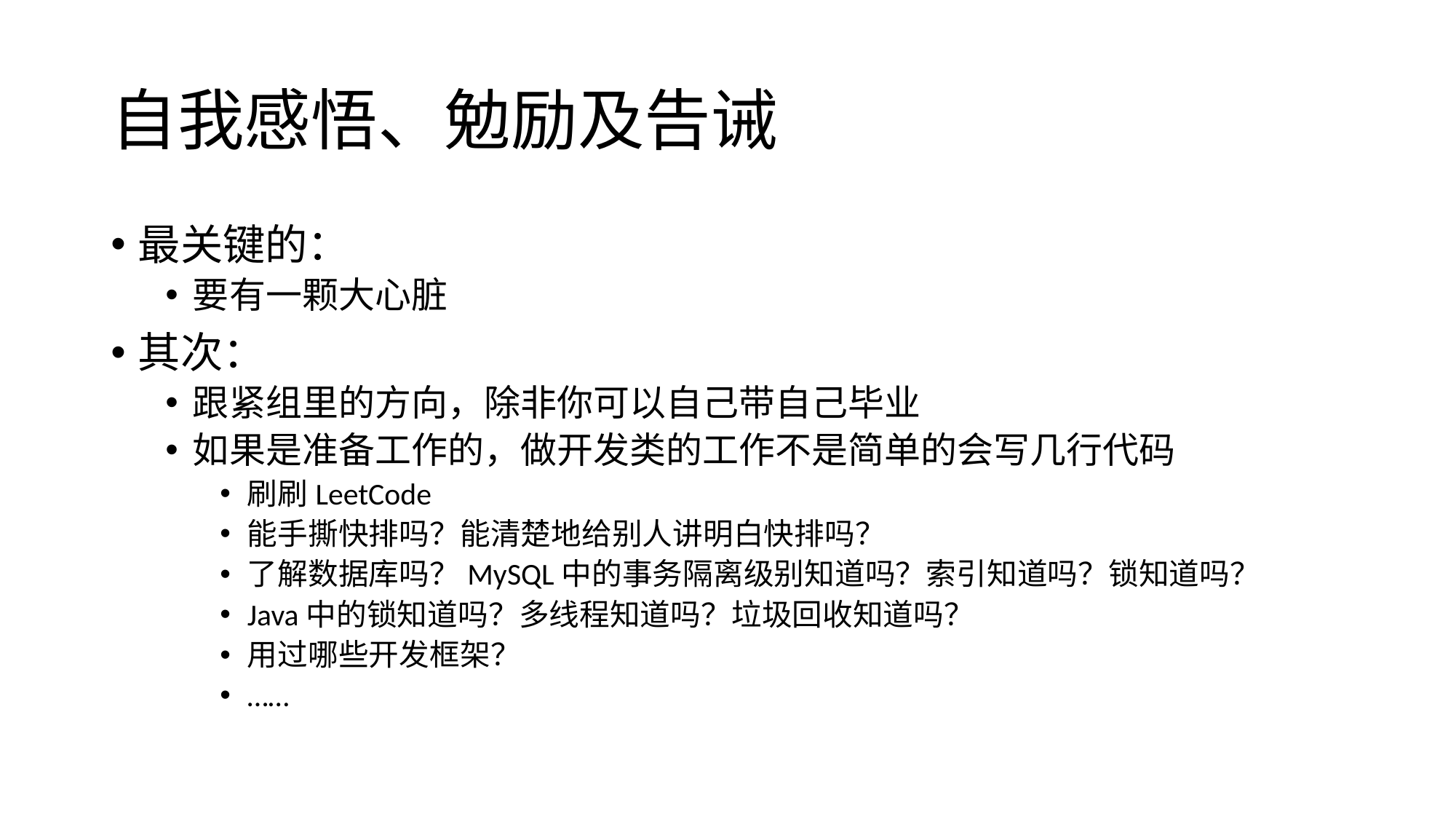

# 自我感悟、勉励及告诫
最关键的：
要有一颗大心脏
其次：
跟紧组里的方向，除非你可以自己带自己毕业
如果是准备工作的，做开发类的工作不是简单的会写几行代码
刷刷LeetCode
能手撕快排吗？能清楚地给别人讲明白快排吗？
了解数据库吗？MySQL中的事务隔离级别知道吗？索引知道吗？锁知道吗？
Java中的锁知道吗？多线程知道吗？垃圾回收知道吗？
用过哪些开发框架？
……